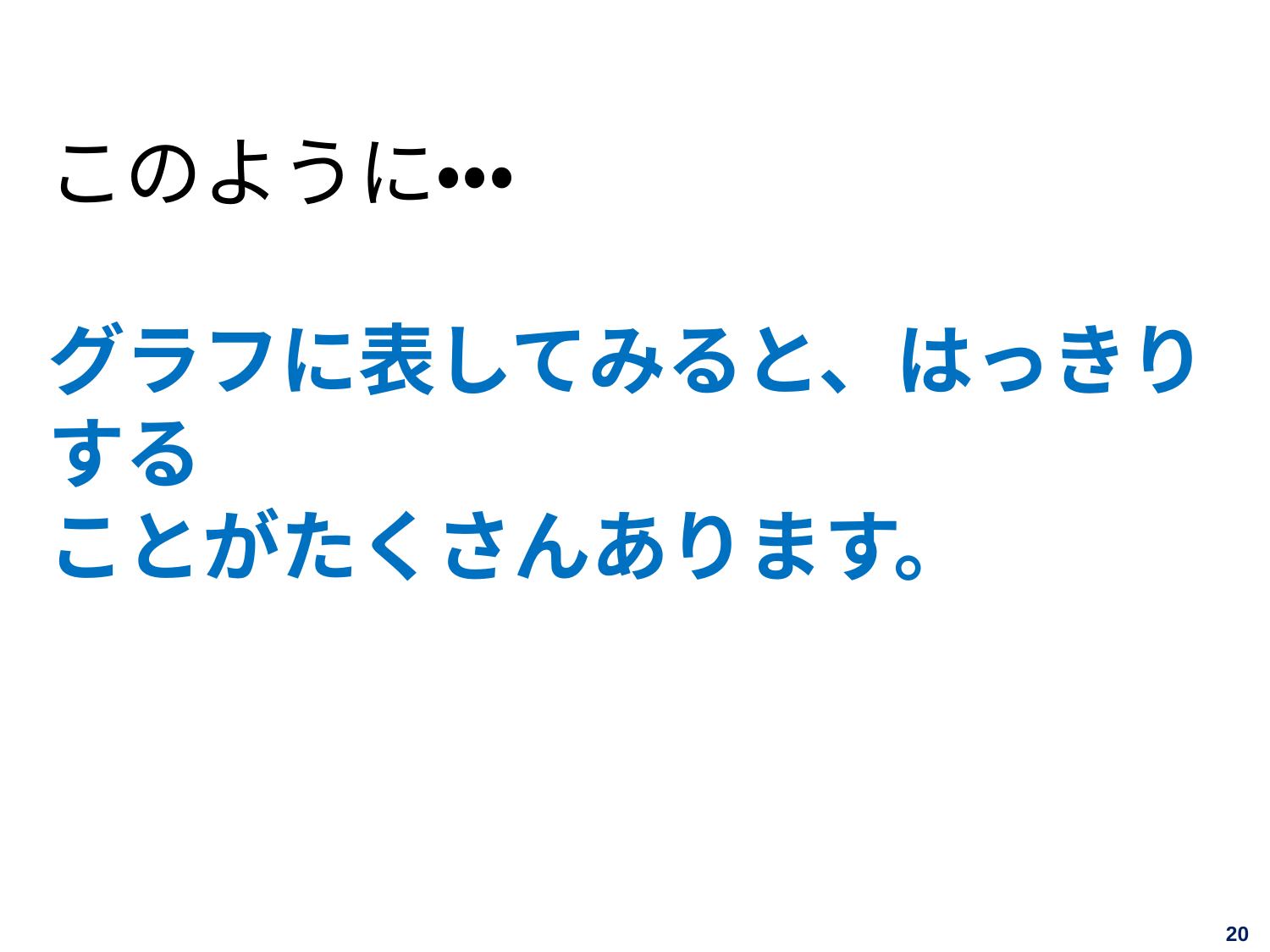

# このように・・・
グラフに表してみると、はっきりする
ことがたくさんあります。
20